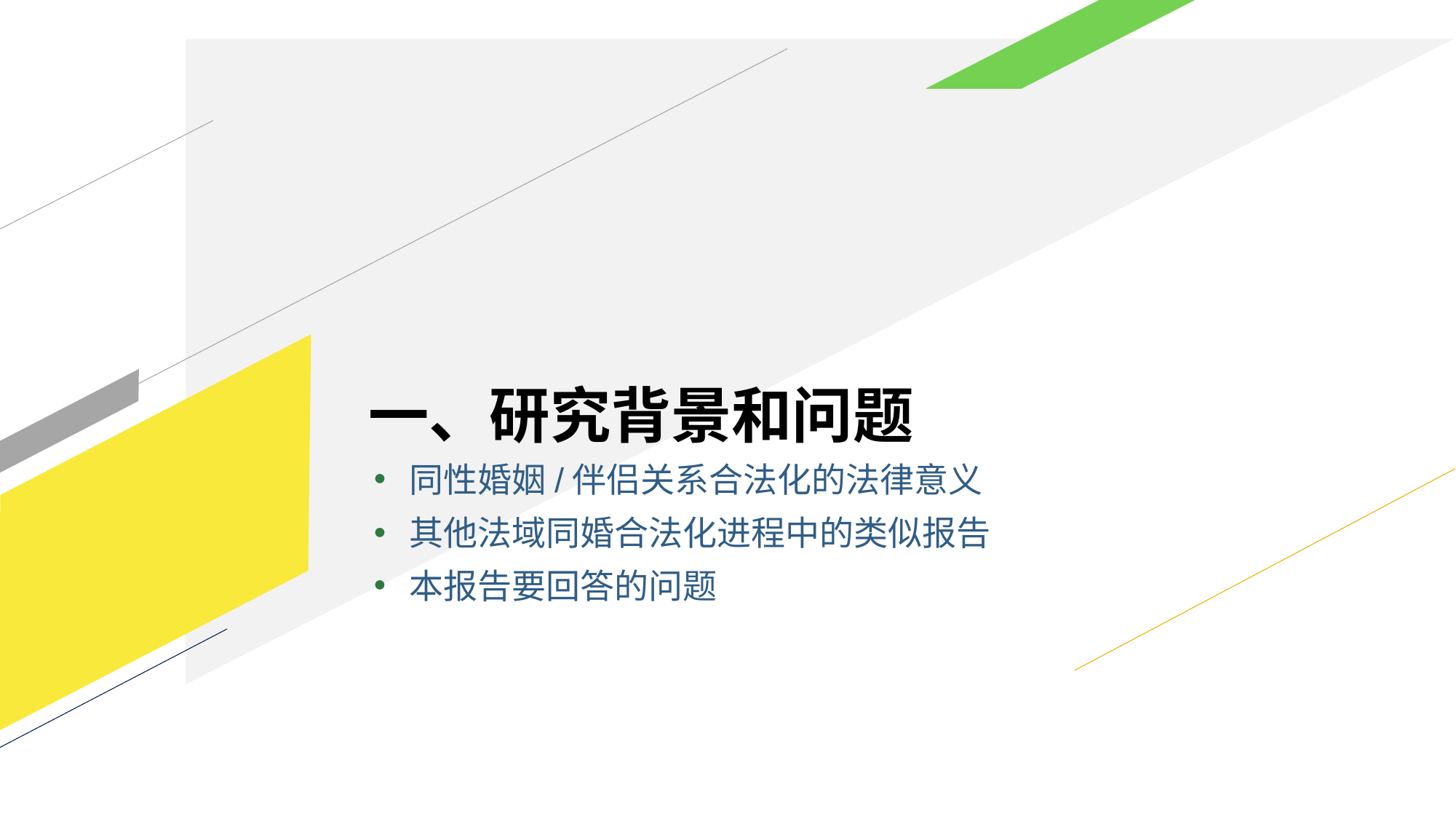

一、研究背景和问题
同性婚姻/伴侣关系合法化的法律意义
其他法域同婚合法化进程中的类似报告
本报告要回答的问题